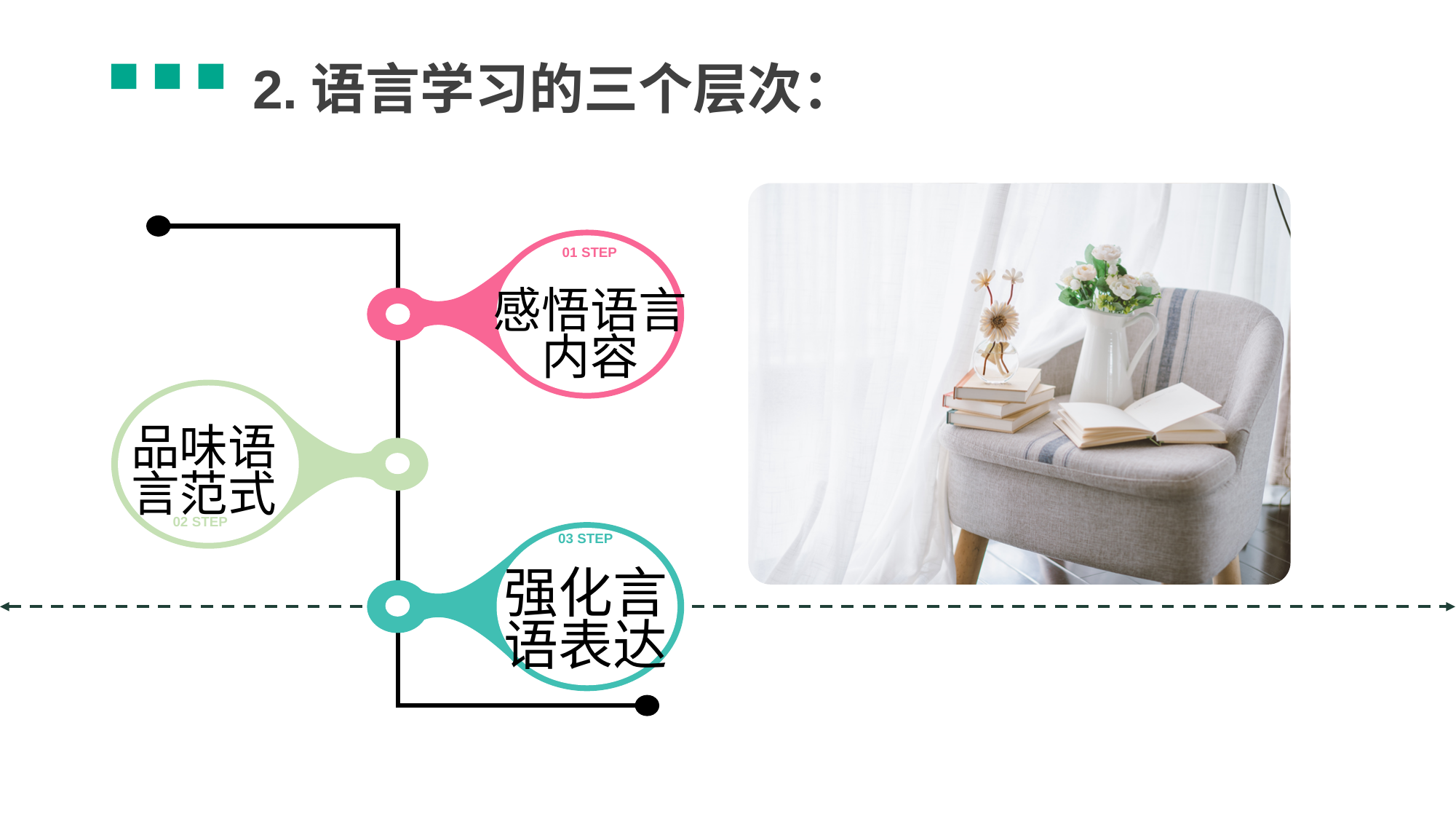

2.语言学习的三个层次：

01 STEP
感悟语言内容

品味语言范式

02 STEP

03 STEP
强化言语表达